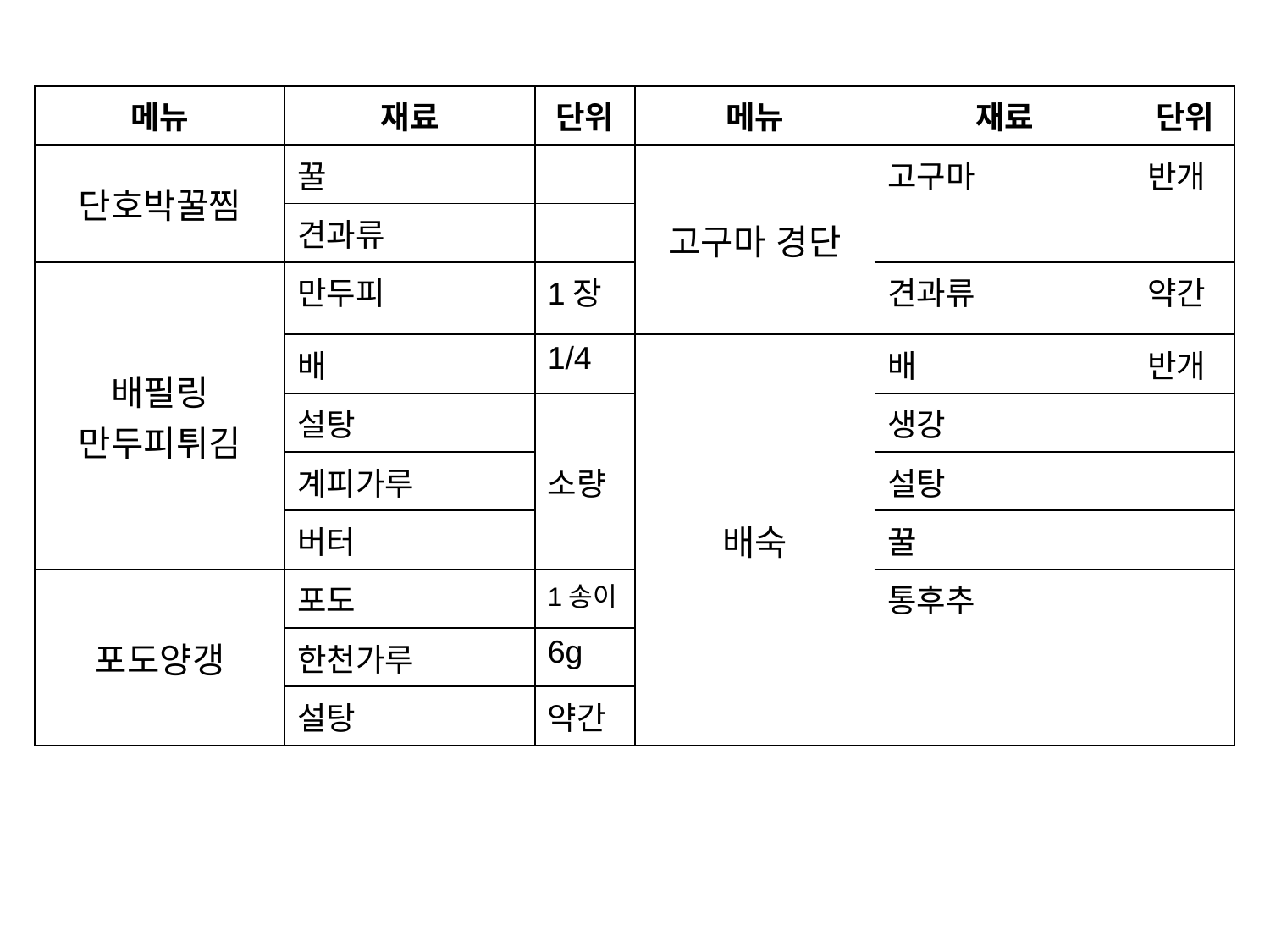

| 메뉴 | 재료 | 단위 | 메뉴 | 재료 | 단위 |
| --- | --- | --- | --- | --- | --- |
| 단호박꿀찜 | 꿀 |  | 고구마 경단 | 고구마 | 반개 |
|  | 견과류 |  |  |  |  |
| 배필링 만두피튀김 | 만두피 | 1장 |  | 견과류 | 약간 |
|  | 배 | 1/4 | 배숙 | 배 | 반개 |
|  | 설탕 | 소량 |  | 생강 |  |
|  | 계피가루 |  |  | 설탕 |  |
|  | 버터 |  |  | 꿀 |  |
| 포도양갱 | 포도 | 1송이 |  | 통후추 |  |
|  | 한천가루 | 6g |  |  |  |
|  | 설탕 | 약간 |  |  |  |